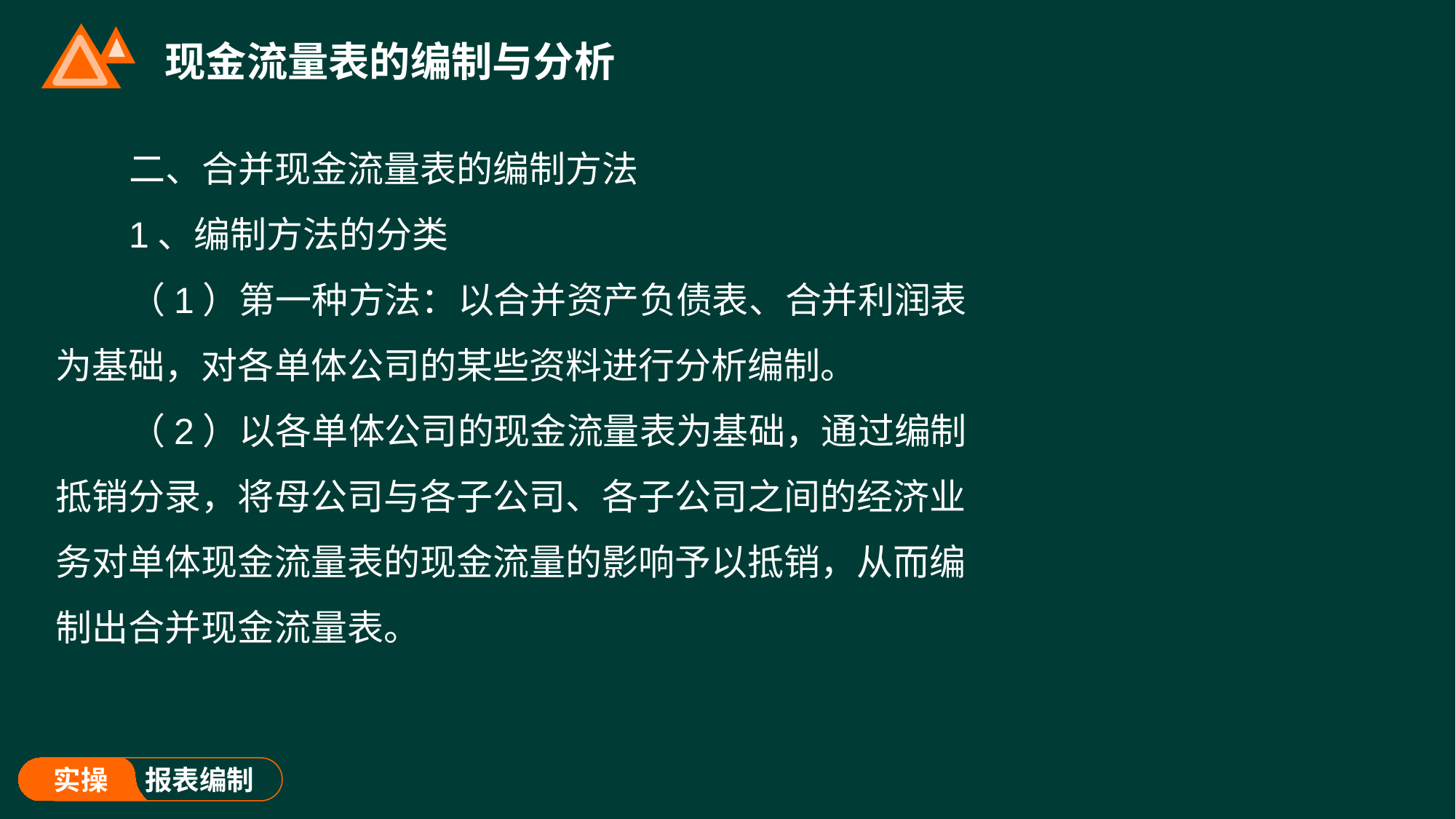

# 现金流量表的编制与分析
二、合并现金流量表的编制方法
1、编制方法的分类
（1）第一种方法：以合并资产负债表、合并利润表为基础，对各单体公司的某些资料进行分析编制。
（2）以各单体公司的现金流量表为基础，通过编制抵销分录，将母公司与各子公司、各子公司之间的经济业务对单体现金流量表的现金流量的影响予以抵销，从而编制出合并现金流量表。